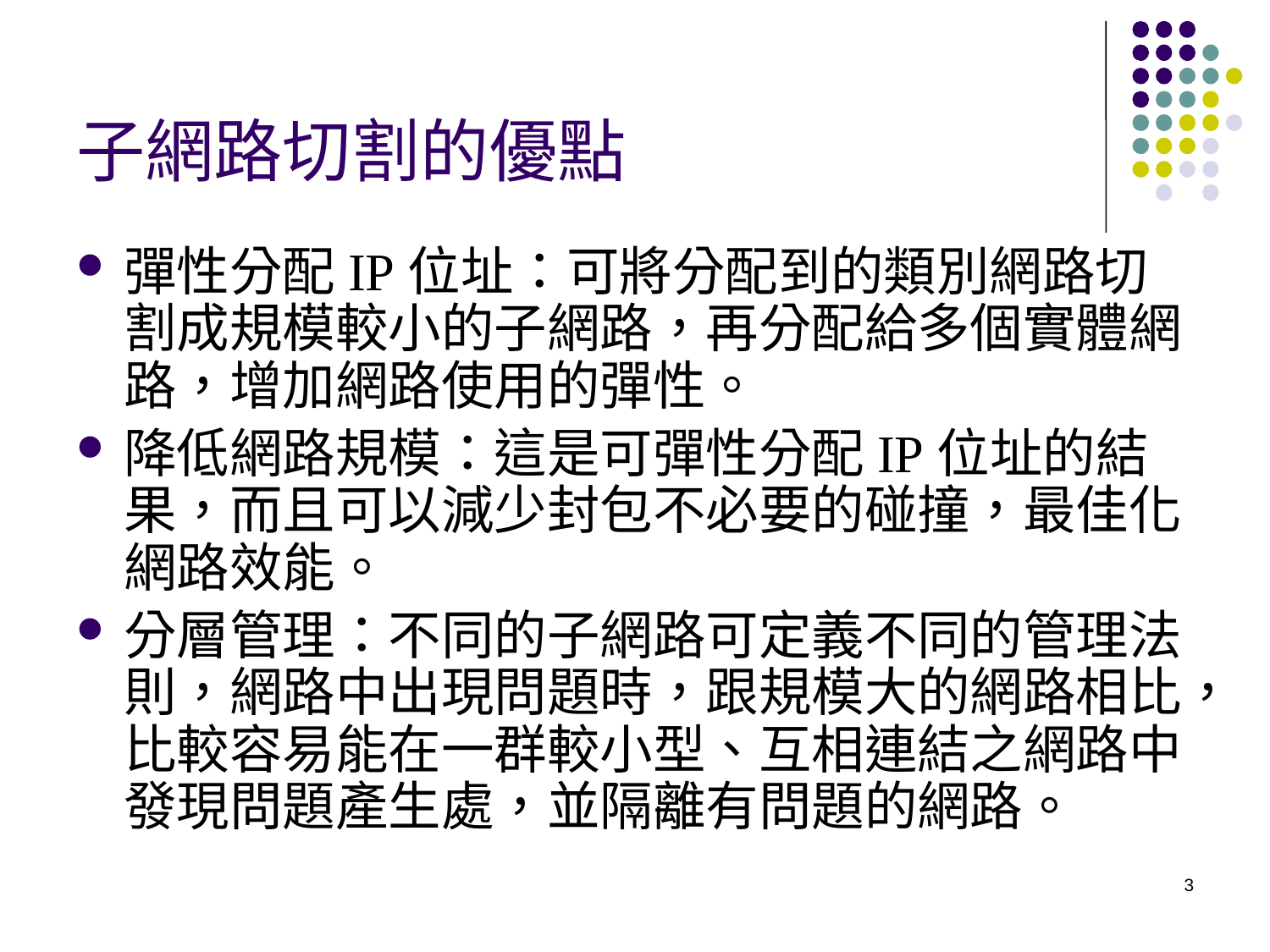

# 子網路切割的優點
彈性分配IP位址：可將分配到的類別網路切割成規模較小的子網路，再分配給多個實體網路，增加網路使用的彈性。
降低網路規模：這是可彈性分配IP位址的結果，而且可以減少封包不必要的碰撞，最佳化網路效能。
分層管理：不同的子網路可定義不同的管理法則，網路中出現問題時，跟規模大的網路相比，比較容易能在一群較小型、互相連結之網路中發現問題產生處，並隔離有問題的網路。
3